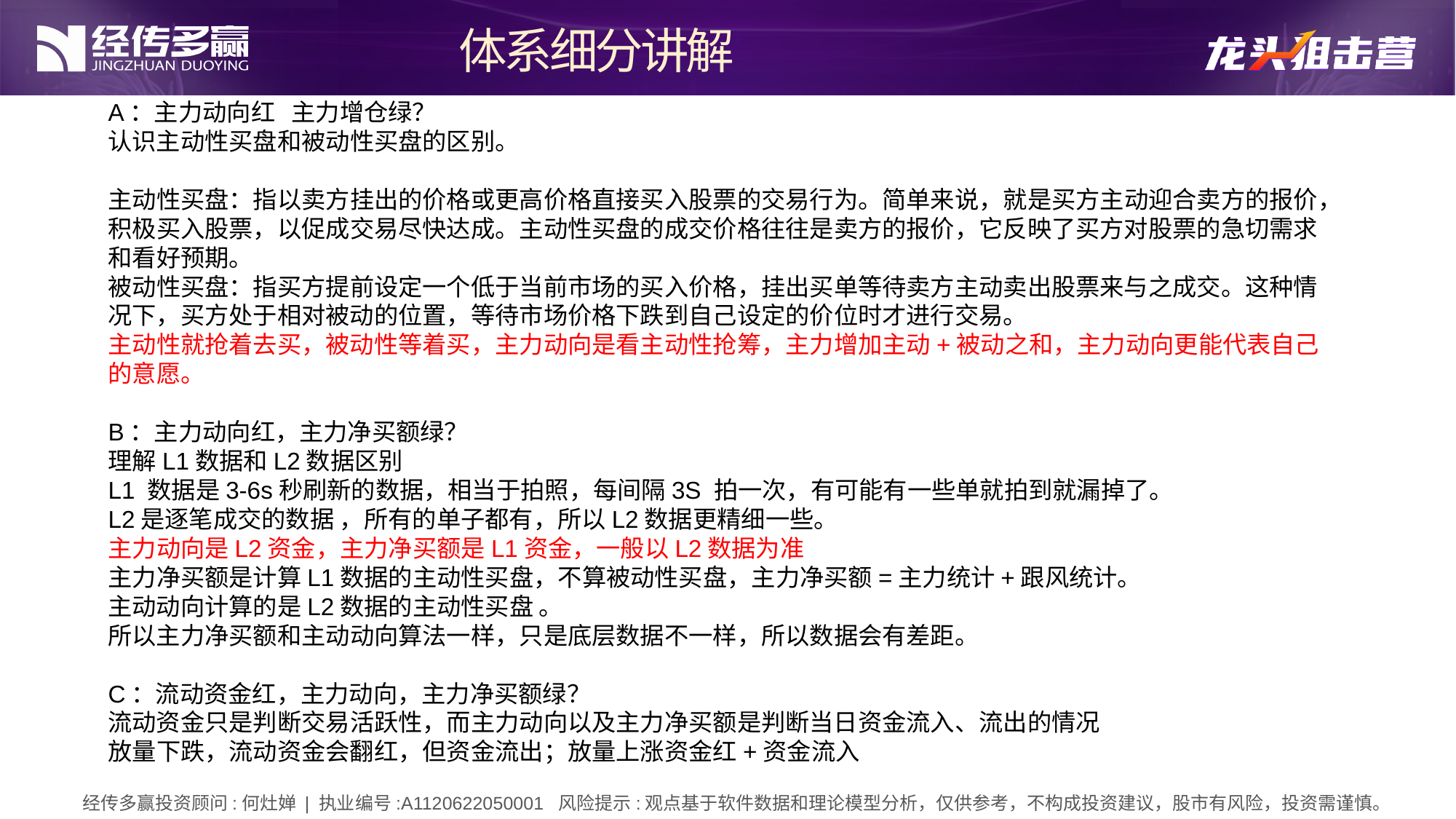

体系细分讲解
A：主力动向红   主力增仓绿？
认识主动性买盘和被动性买盘的区别。

主动性买盘：指以卖方挂出的价格或更高价格直接买入股票的交易行为。简单来说，就是买方主动迎合卖方的报价，积极买入股票，以促成交易尽快达成。主动性买盘的成交价格往往是卖方的报价，它反映了买方对股票的急切需求和看好预期。
被动性买盘：指买方提前设定一个低于当前市场的买入价格，挂出买单等待卖方主动卖出股票来与之成交。这种情况下，买方处于相对被动的位置，等待市场价格下跌到自己设定的价位时才进行交易。
主动性就抢着去买，被动性等着买，主力动向是看主动性抢筹，主力增加主动+被动之和，主力动向更能代表自己的意愿。

B：主力动向红，主力净买额绿？
理解L1数据和L2数据区别
L1 数据是3-6s秒刷新的数据，相当于拍照，每间隔3S 拍一次，有可能有一些单就拍到就漏掉了。
L2是逐笔成交的数据 ，所有的单子都有，所以L2数据更精细一些。
主力动向是L2资金，主力净买额是L1资金，一般以L2数据为准
主力净买额是计算L1数据的主动性买盘，不算被动性买盘，主力净买额=主力统计+跟风统计。
主动动向计算的是L2数据的主动性买盘 。
所以主力净买额和主动动向算法一样，只是底层数据不一样，所以数据会有差距。

C：流动资金红，主力动向，主力净买额绿？
流动资金只是判断交易活跃性，而主力动向以及主力净买额是判断当日资金流入、流出的情况
放量下跌，流动资金会翻红，但资金流出；放量上涨资金红+资金流入